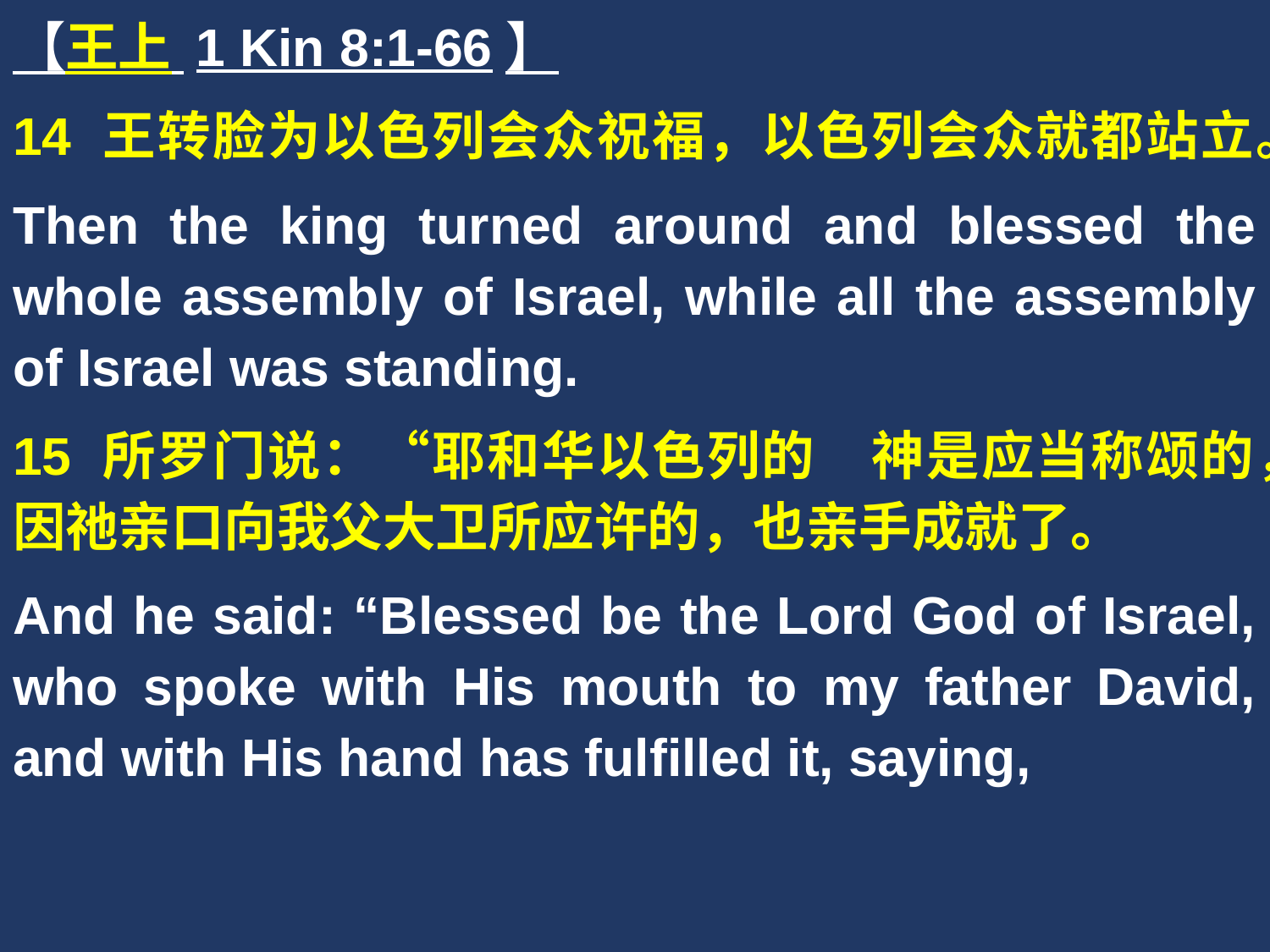

【王上 1 Kin 8:1-66】
14 王转脸为以色列会众祝福，以色列会众就都站立。
Then the king turned around and blessed the whole assembly of Israel, while all the assembly of Israel was standing.
15 所罗门说：“耶和华以色列的　神是应当称颂的，因祂亲口向我父大卫所应许的，也亲手成就了。
And he said: “Blessed be the Lord God of Israel, who spoke with His mouth to my father David, and with His hand has fulfilled it, saying,